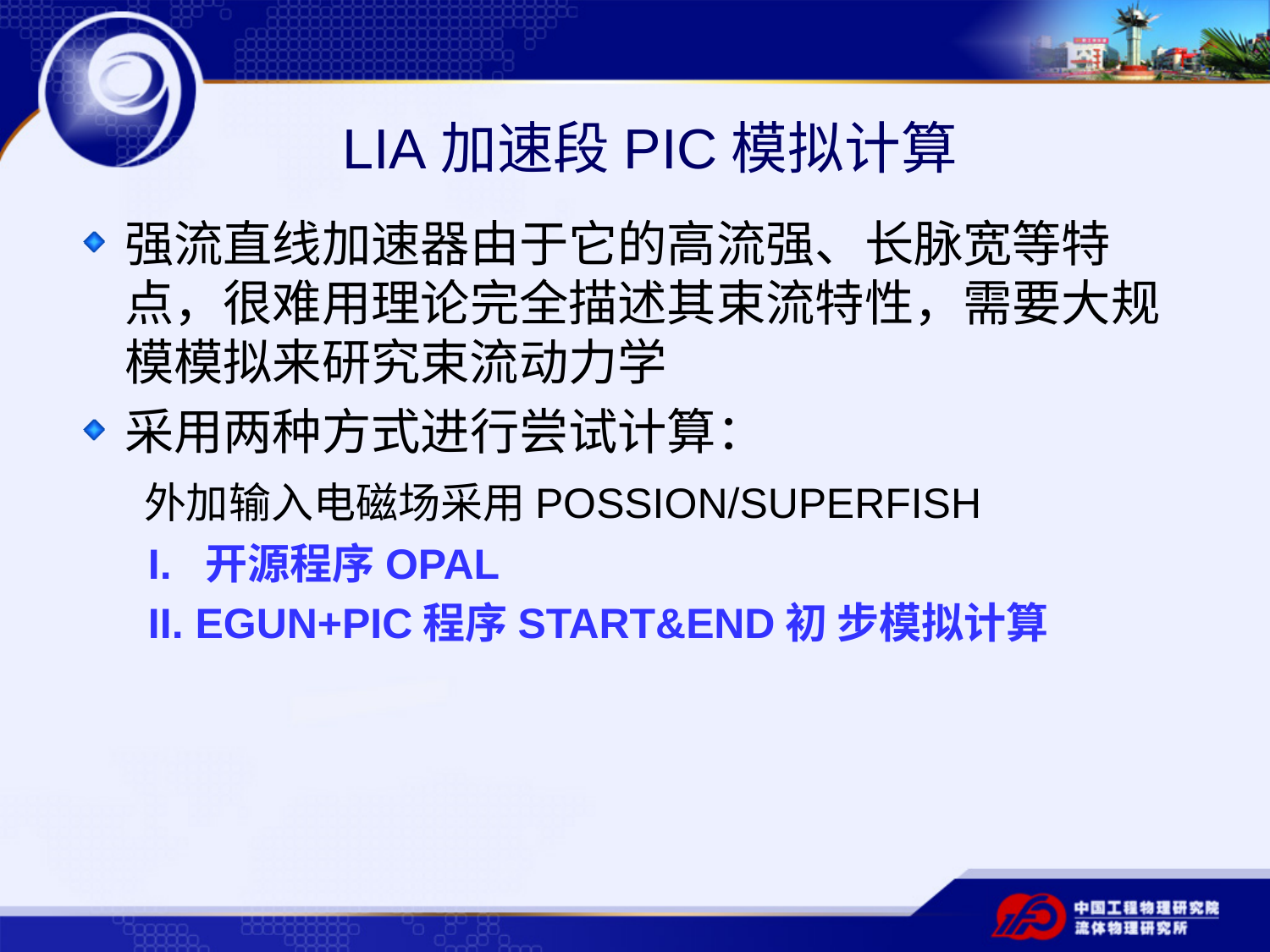

# LIA加速段PIC模拟计算
强流直线加速器由于它的高流强、长脉宽等特点，很难用理论完全描述其束流特性，需要大规模模拟来研究束流动力学
采用两种方式进行尝试计算：
     外加输入电磁场采用POSSION/SUPERFISH
      I.  开源程序OPAL
      II. EGUN+PIC程序START&END初 步模拟计算